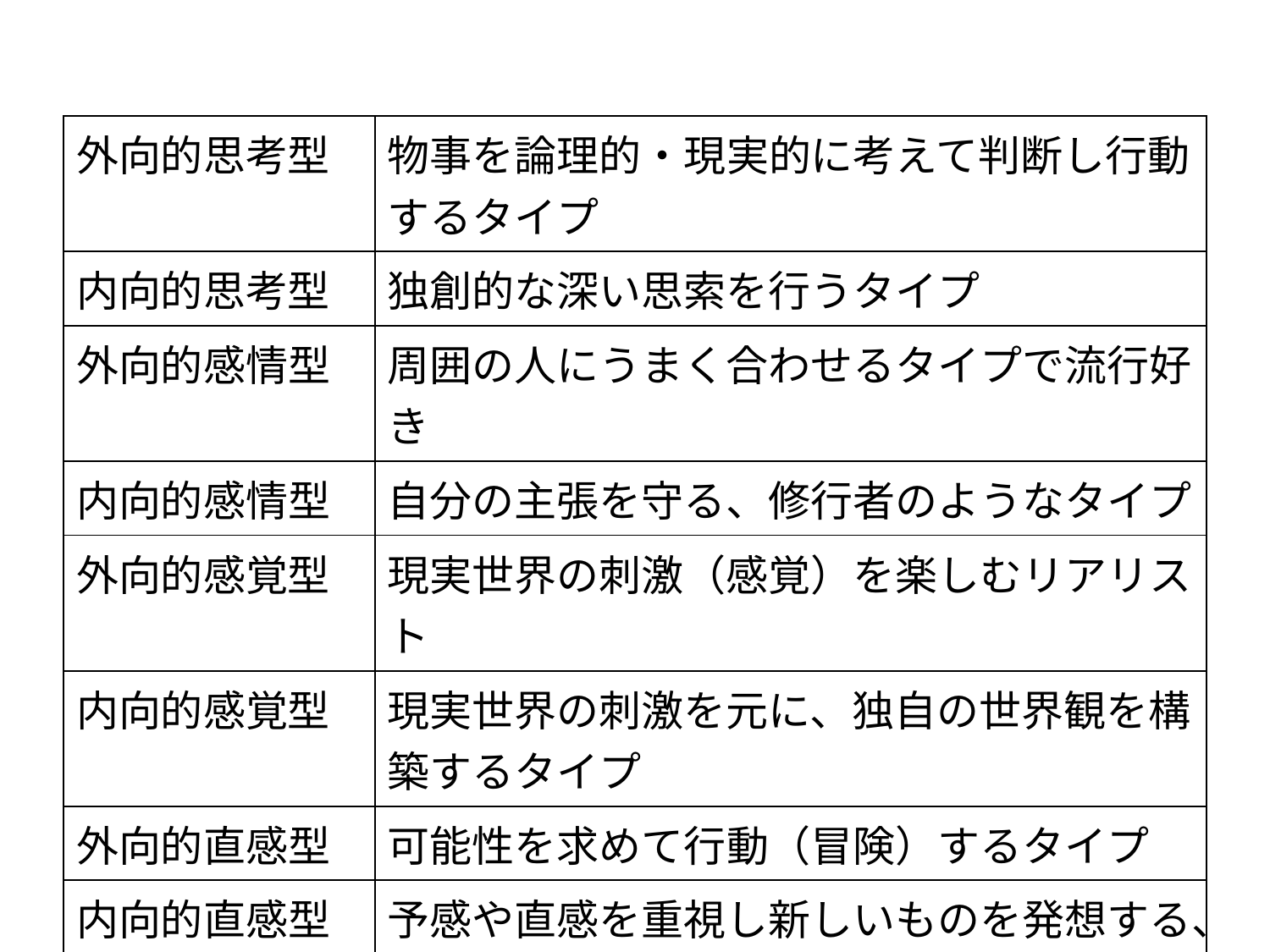

#
| 外向的思考型 | 物事を論理的・現実的に考えて判断し行動するタイプ |
| --- | --- |
| 内向的思考型 | 独創的な深い思索を行うタイプ |
| 外向的感情型 | 周囲の人にうまく合わせるタイプで流行好き |
| 内向的感情型 | 自分の主張を守る、修行者のようなタイプ |
| 外向的感覚型 | 現実世界の刺激（感覚）を楽しむリアリスト |
| 内向的感覚型 | 現実世界の刺激を元に、独自の世界観を構築するタイプ |
| 外向的直感型 | 可能性を求めて行動（冒険）するタイプ |
| 内向的直感型 | 予感や直感を重視し新しいものを発想する、内面重視タイプ |